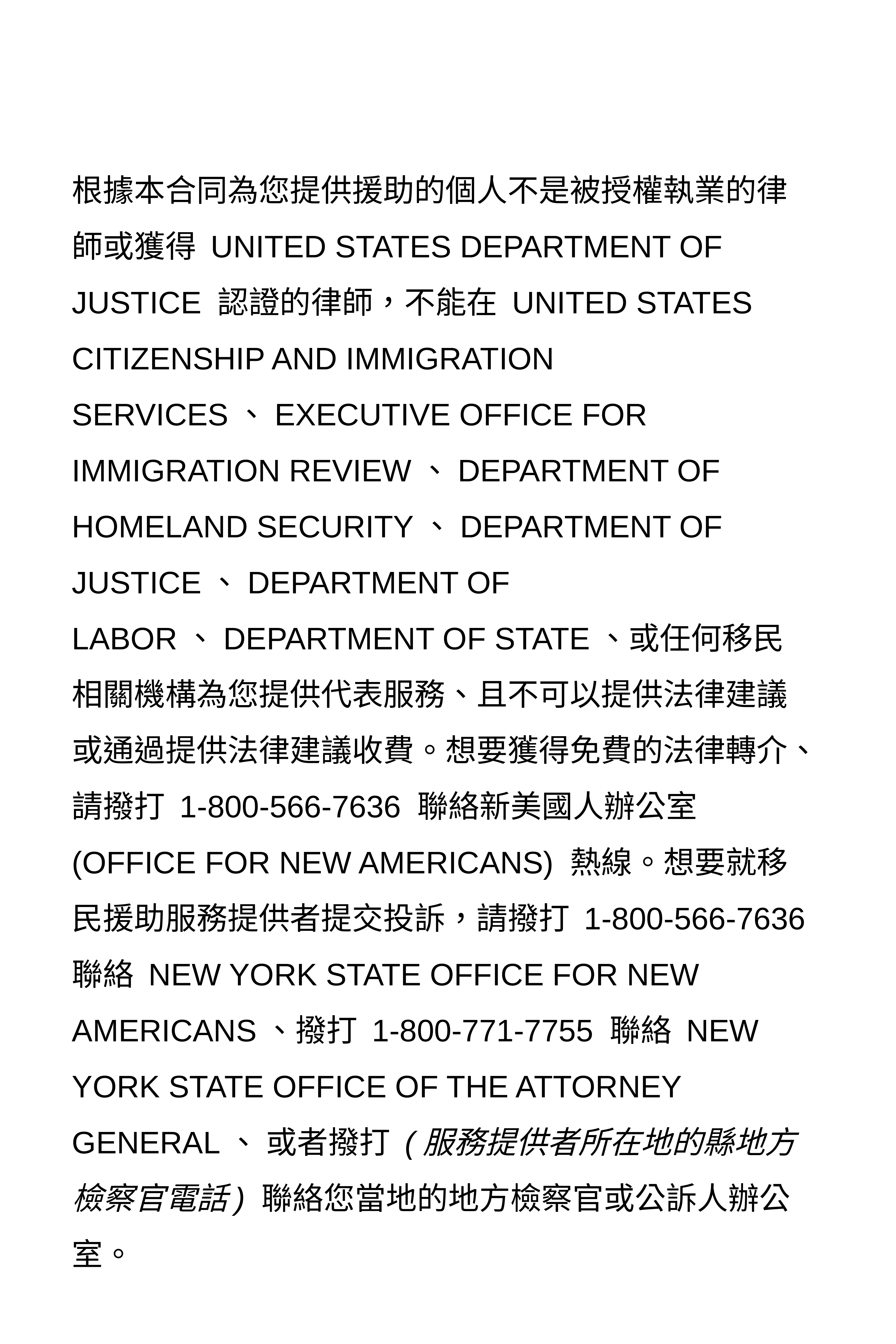

根據本合同為您提供援助的個人不是被授權執業的律師或獲得 UNITED STATES DEPARTMENT OF JUSTICE 認證的律師，不能在 UNITED STATES CITIZENSHIP AND IMMIGRATION SERVICES、EXECUTIVE OFFICE FOR IMMIGRATION REVIEW、DEPARTMENT OF HOMELAND SECURITY、DEPARTMENT OF JUSTICE、DEPARTMENT OF LABOR、DEPARTMENT OF STATE、或任何移民相關機構為您提供代表服務、且不可以提供法律建議或通過提供法律建議收費。想要獲得免費的法律轉介、請撥打 1-800-566-7636 聯絡新美國人辦公室 (OFFICE FOR NEW AMERICANS) 熱線。想要就移民援助服務提供者提交投訴，請撥打 1-800-566-7636 聯絡 NEW YORK STATE OFFICE FOR NEW AMERICANS、撥打 1-800-771-7755 聯絡 NEW YORK STATE OFFICE OF THE ATTORNEY GENERAL、 或者撥打 (服務提供者所在地的縣地方檢察官電話) 聯絡您當地的地方檢察官或公訴人辦公室。